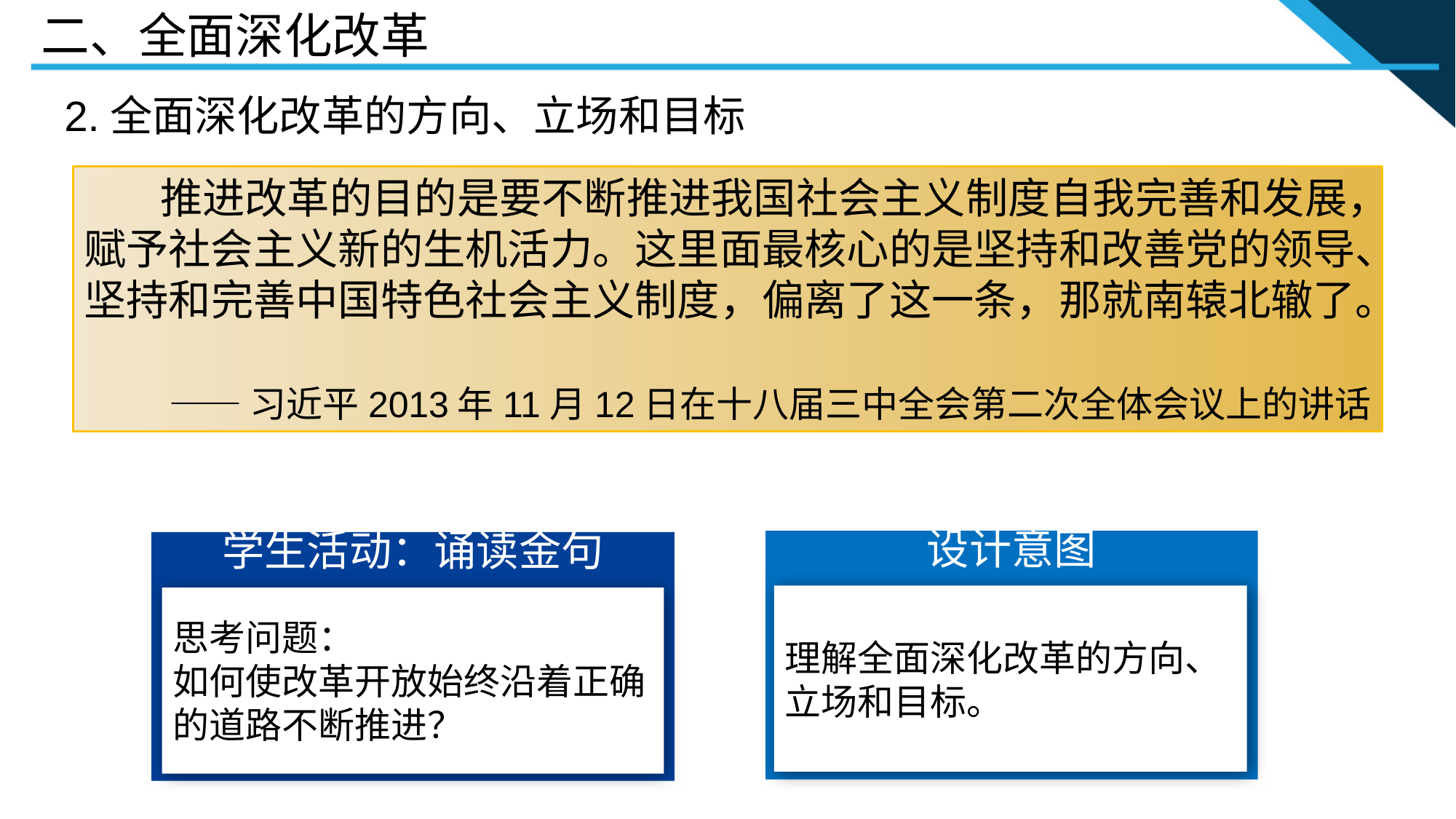

二、全面深化改革
2.全面深化改革的方向、立场和目标
       推进改革的目的是要不断推进我国社会主义制度自我完善和发展，赋予社会主义新的生机活力。这里面最核心的是坚持和改善党的领导、坚持和完善中国特色社会主义制度，偏离了这一条，那就南辕北辙了。

         ——习近平2013年11月12日在十八届三中全会第二次全体会议上的讲话
设计意图

学生活动：诵读金句

理解全面深化改革的方向、立场和目标。
思考问题：
如何使改革开放始终沿着正确的道路不断推进？